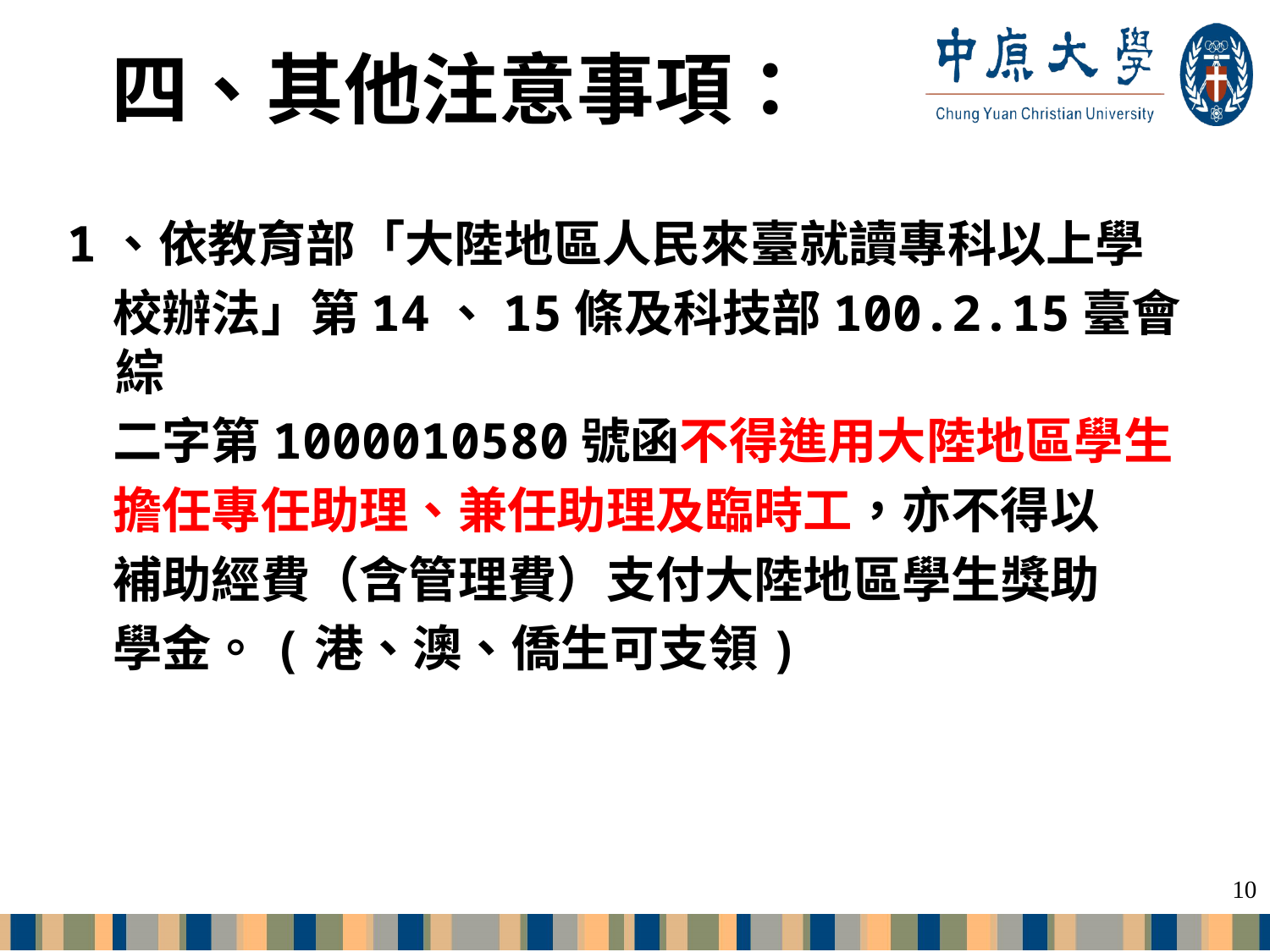

# 四、其他注意事項：
1、依教育部「大陸地區人民來臺就讀專科以上學
   校辦法」第14、15條及科技部100.2.15臺會綜
   二字第1000010580號函不得進用大陸地區學生
   擔任專任助理、兼任助理及臨時工，亦不得以
   補助經費（含管理費）支付大陸地區學生獎助
   學金。(港、澳、僑生可支領)
10